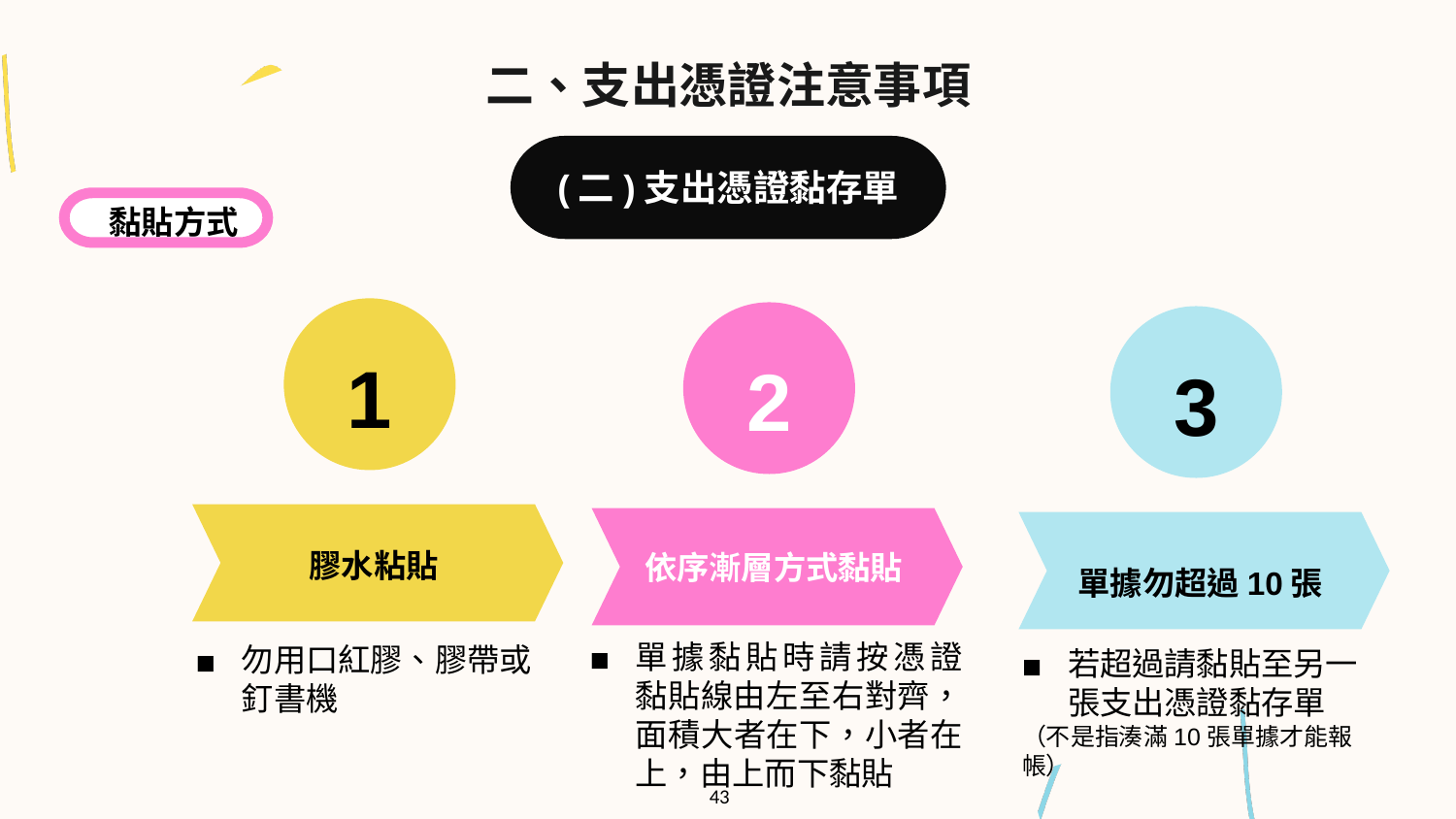

二、支出憑證注意事項

(二)支出憑證黏存單

黏貼方式

1

2

3

單據勿超過10張
膠水粘貼
依序漸層方式黏貼
單據黏貼時請按憑證 黏貼線由左至右對齊，面積大者在下，小者在上，由上而下黏貼
勿用口紅膠、膠帶或釘書機
若超過請黏貼至另一 張支出憑證黏存單
（不是指湊滿10張單據才能報帳）

43